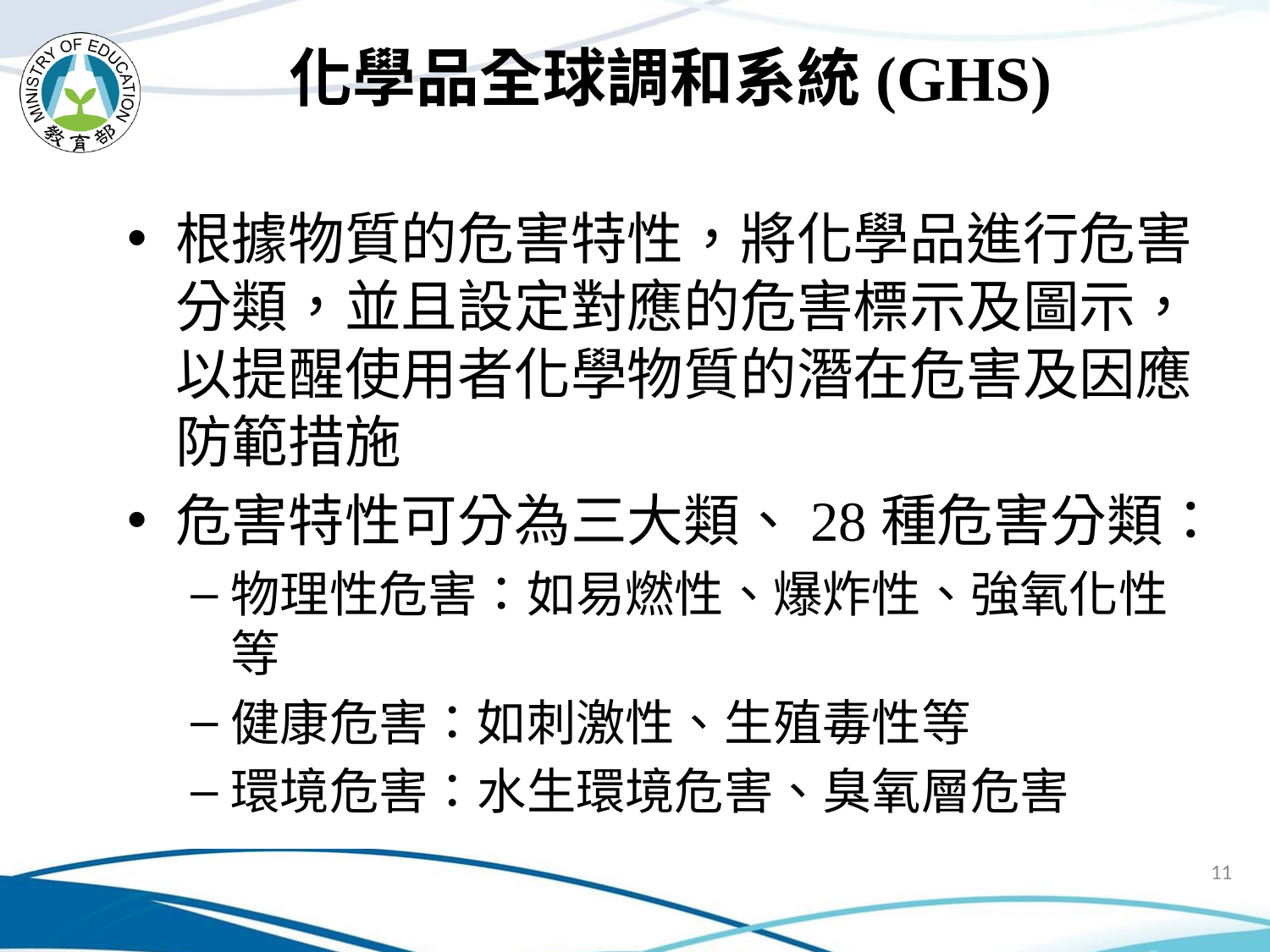

# 化學品全球調和系統(GHS)
根據物質的危害特性，將化學品進行危害分類，並且設定對應的危害標示及圖示，以提醒使用者化學物質的潛在危害及因應防範措施
危害特性可分為三大類、28種危害分類：
物理性危害：如易燃性、爆炸性、強氧化性等
健康危害：如刺激性、生殖毒性等
環境危害：水生環境危害、臭氧層危害
11